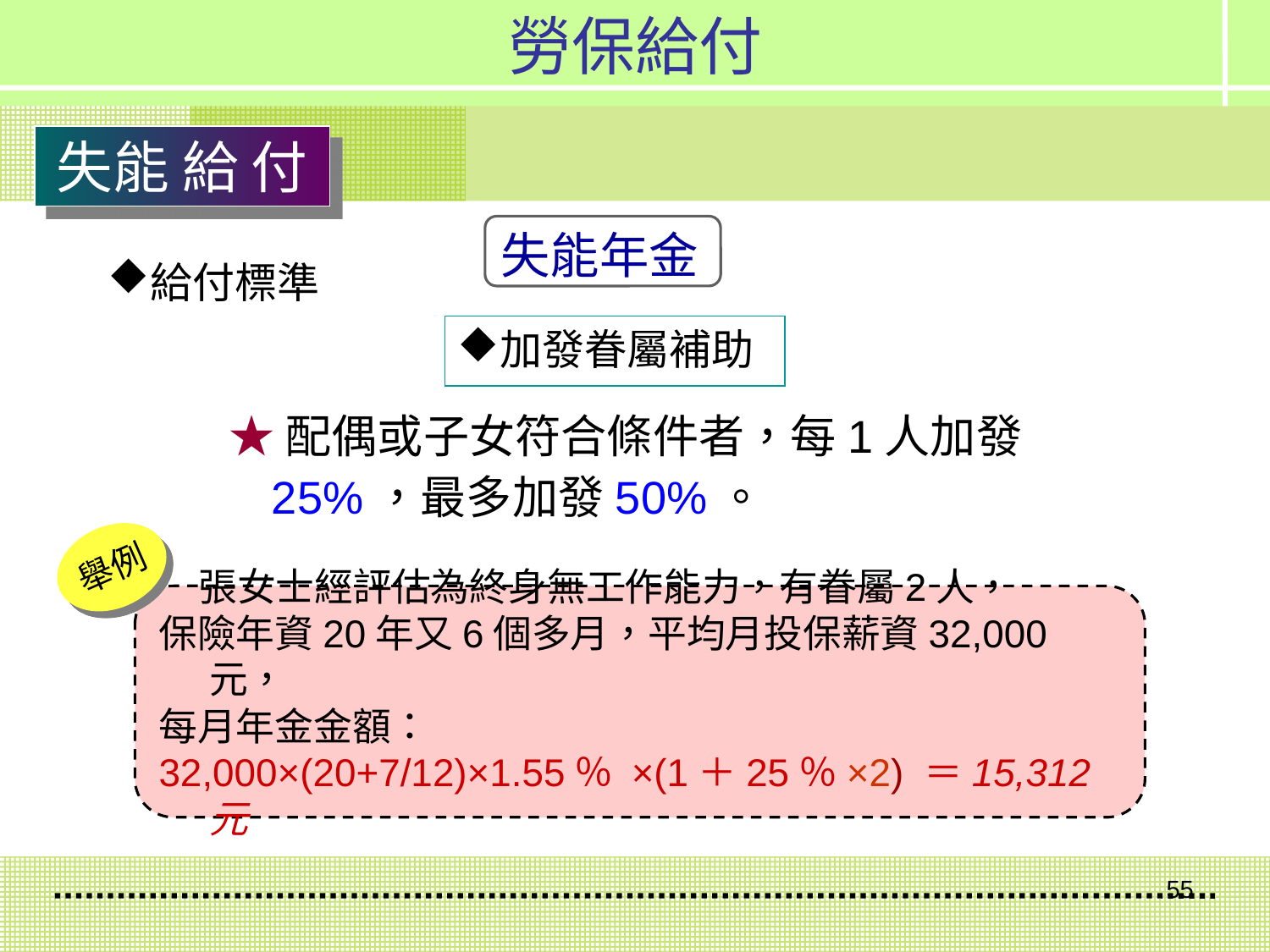

勞保給付

失能 給 付
失能年金
給付標準
加發眷屬補助
   ★配偶或子女符合條件者，每1人加發25%，最多加發50%。
舉例
    張女士經評估為終身無工作能力，有眷屬2人，
保險年資20年又6個多月，平均月投保薪資32,000元，
每月年金金額：
32,000×(20+7/12)×1.55％ ×(1＋25％×2) ＝15,312元
55